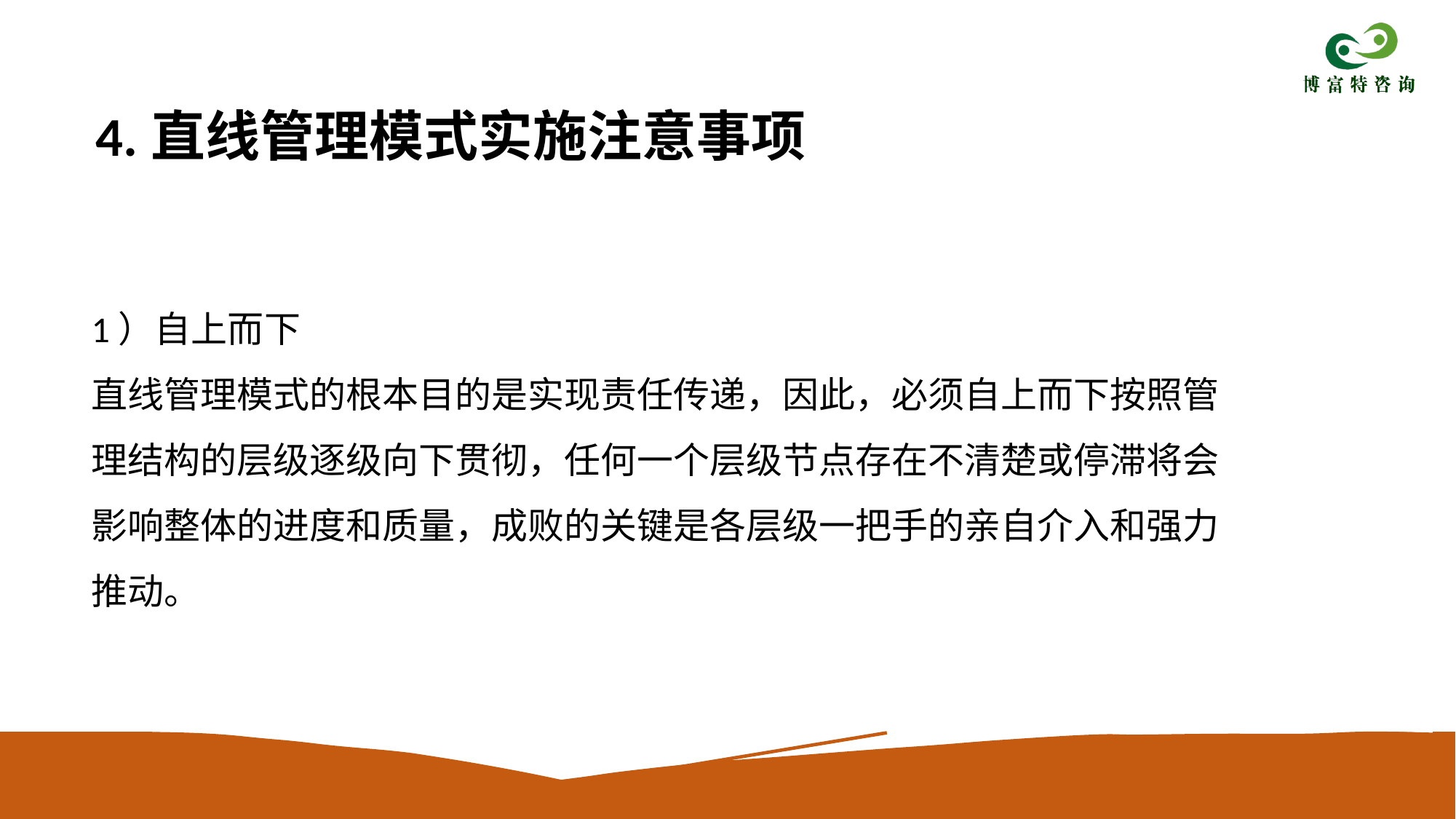

4.直线管理模式实施注意事项
1）自上而下
直线管理模式的根本目的是实现责任传递，因此，必须自上而下按照管理结构的层级逐级向下贯彻，任何一个层级节点存在不清楚或停滞将会影响整体的进度和质量，成败的关键是各层级一把手的亲自介入和强力推动。